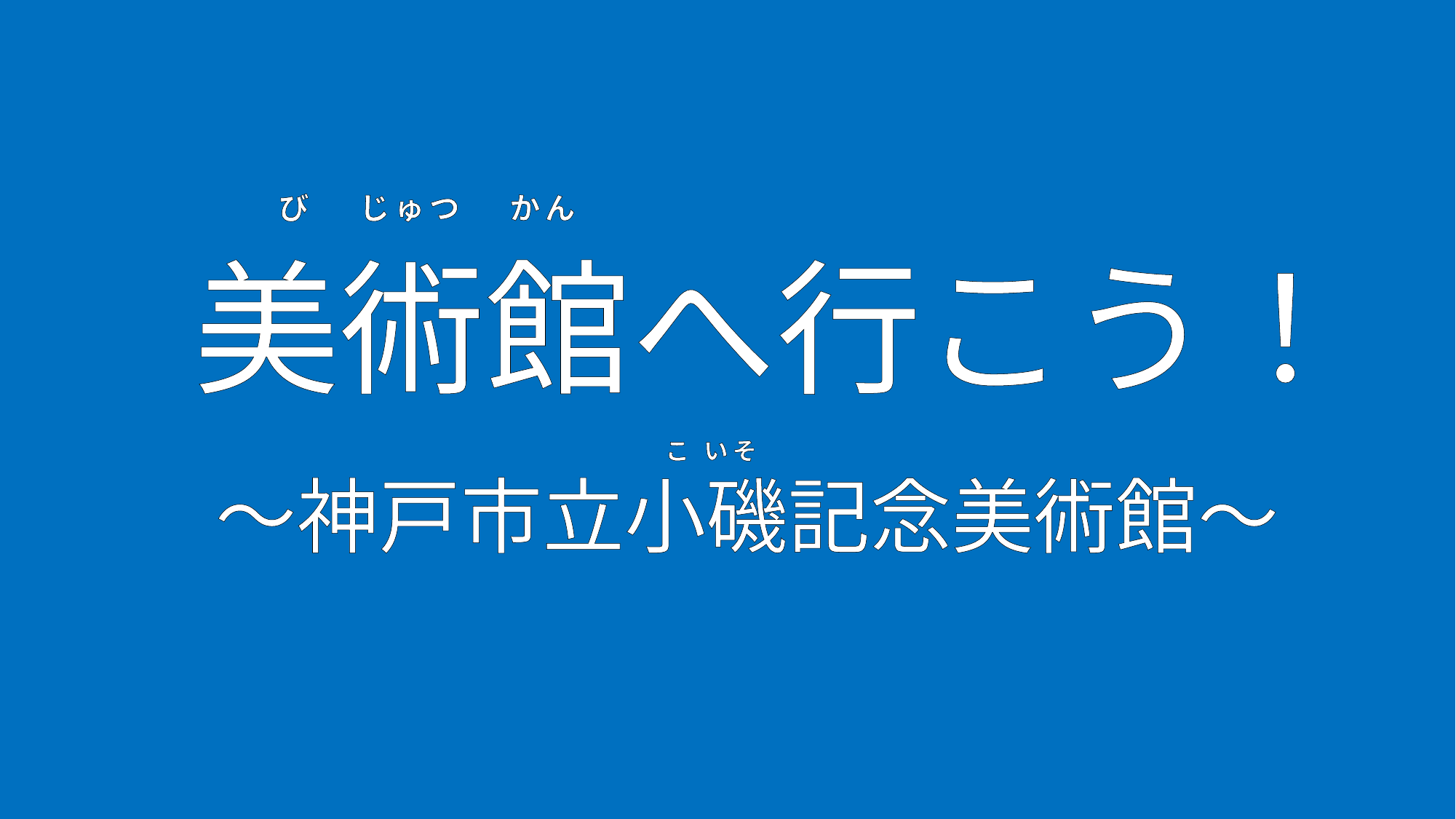

び    じゅつ    かん
# 美術館へ行こう！
こ いそ
～神戸市立小磯記念美術館～